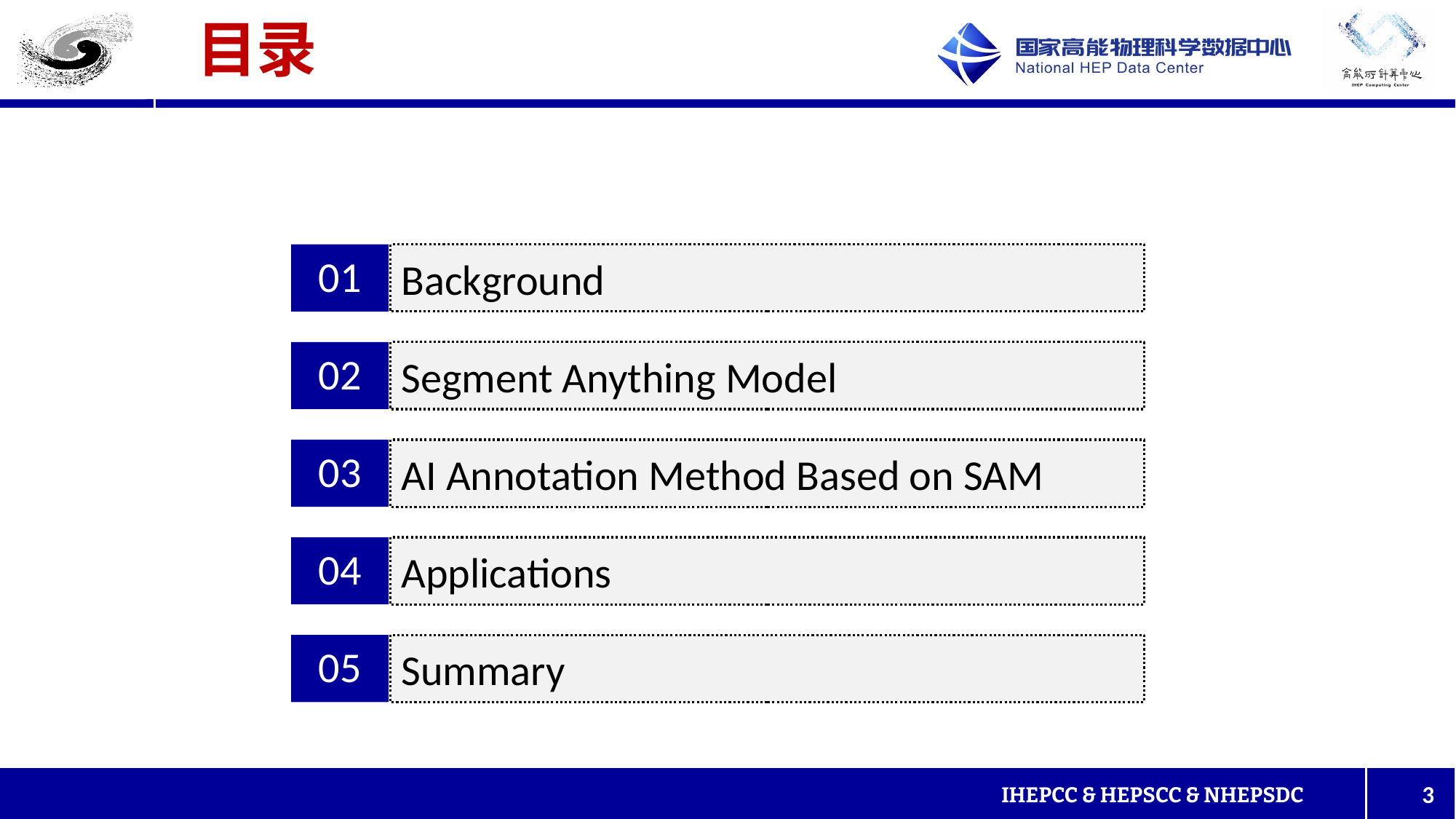

# 目录
Background
01
Segment Anything Model
02
AI Annotation Method Based on SAM
03
Applications
04
Summary
05